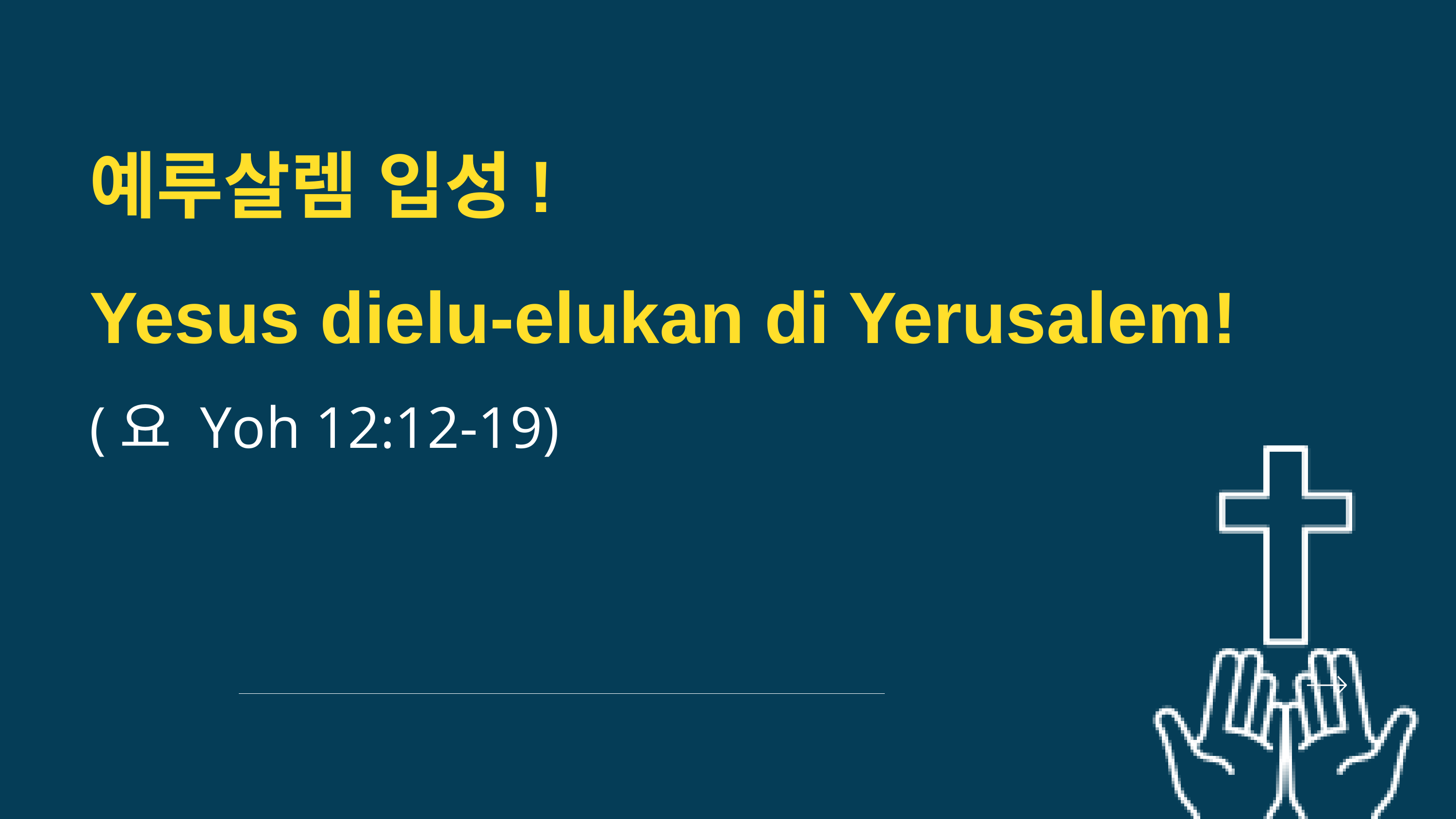

예루살렘 입성!
Yesus dielu-elukan di Yerusalem!
(요 Yoh 12:12-19)